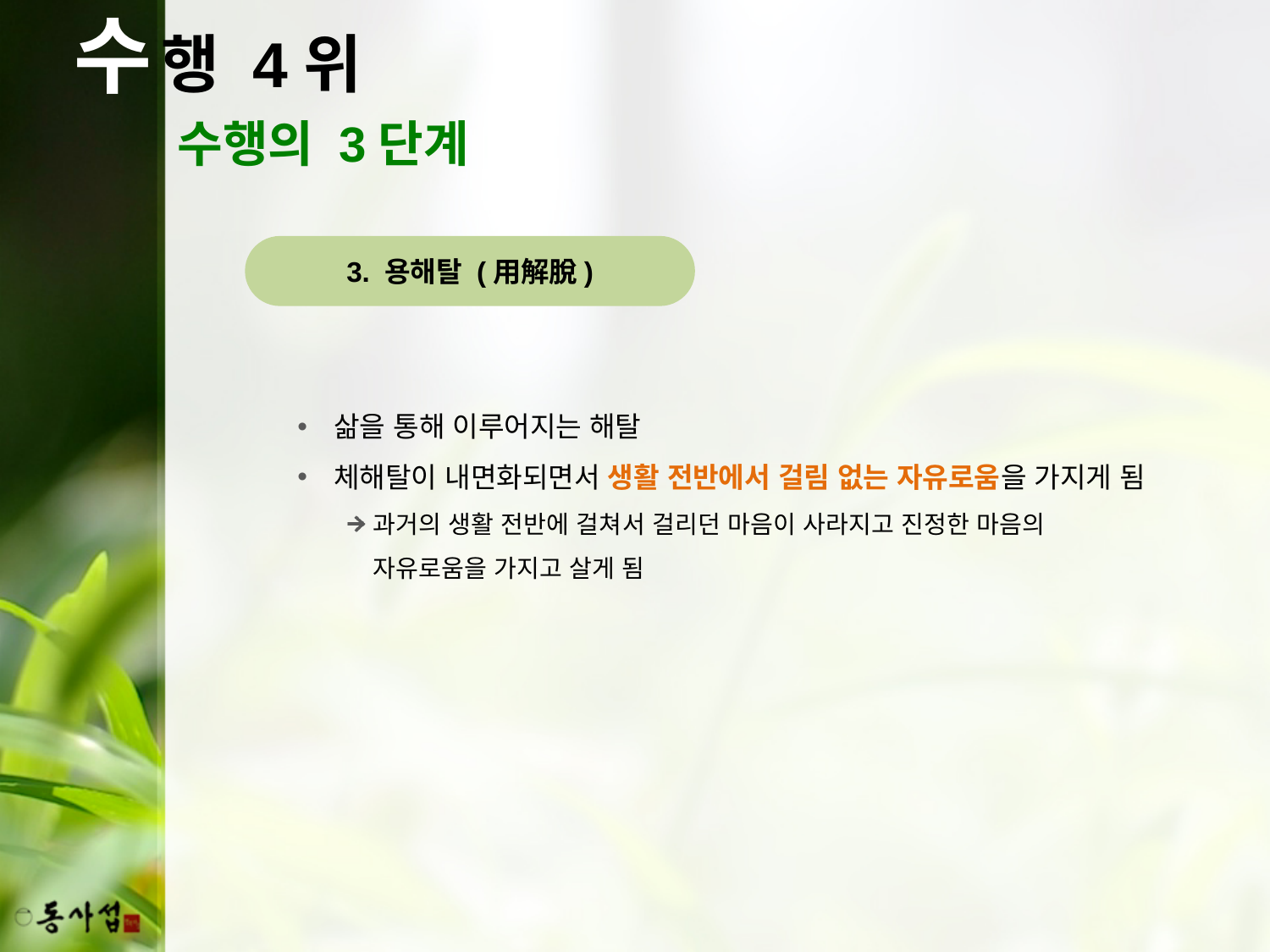

수
행 4위
수행의 3단계
3. 용해탈 (用解脫)
삶을 통해 이루어지는 해탈
체해탈이 내면화되면서 생활 전반에서 걸림 없는 자유로움을 가지게 됨
과거의 생활 전반에 걸쳐서 걸리던 마음이 사라지고 진정한 마음의 자유로움을 가지고 살게 됨